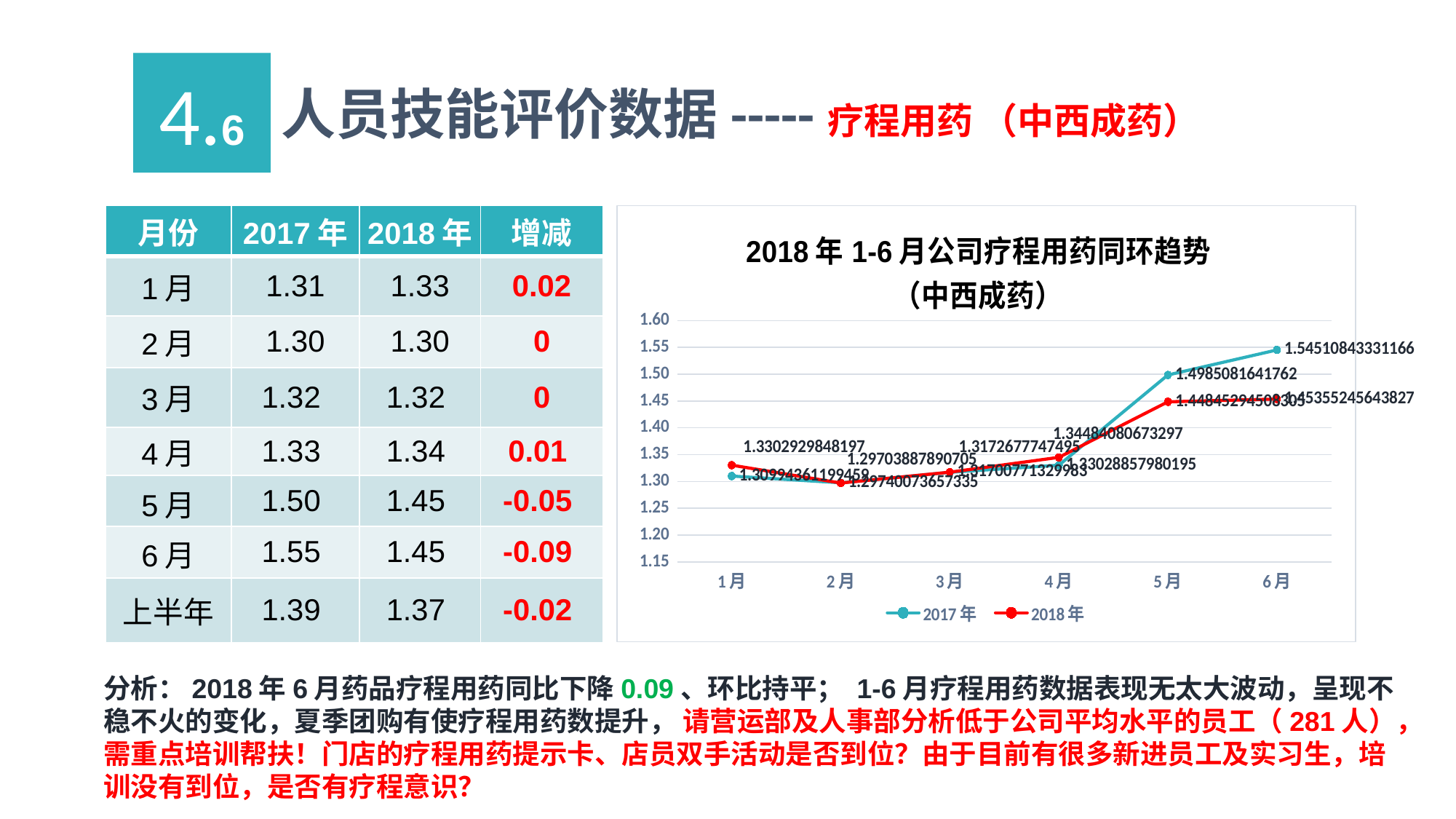

4.6
人员技能评价数据-----疗程用药 （中西成药）
| 月份 | 2017年 | 2018年 | 增减 |
| --- | --- | --- | --- |
| 1月 | 1.31 | 1.33 | 0.02 |
| 2月 | 1.30 | 1.30 | 0 |
| 3月 | 1.32 | 1.32 | 0 |
| 4月 | 1.33 | 1.34 | 0.01 |
| 5月 | 1.50 | 1.45 | -0.05 |
| 6月 | 1.55 | 1.45 | -0.09 |
| 上半年 | 1.39 | 1.37 | -0.02 |

### Chart: 2018年1-6月公司疗程用药同环趋势（中西成药）

| Category | 2017年 | 2018年 |
|---|---|---|
| 1月 | 1.30994361199459 | 1.3302929848197 |
| 2月 | 1.29740073657335 | 1.29703887890705 |
| 3月 | 1.31700771329983 | 1.3172677747495 |
| 4月 | 1.33028857980195 | 1.34484080673297 |
| 5月 | 1.4985081641762 | 1.44845294508305 |
| 6月 | 1.54510843331166 | 1.45355245643827 |
分析：2018年6月药品疗程用药同比下降0.09、环比持平； 1-6月疗程用药数据表现无太大波动，呈现不稳不火的变化，夏季团购有使疗程用药数提升， 请营运部及人事部分析低于公司平均水平的员工（281人），需重点培训帮扶！门店的疗程用药提示卡、店员双手活动是否到位？由于目前有很多新进员工及实习生，培训没有到位，是否有疗程意识？